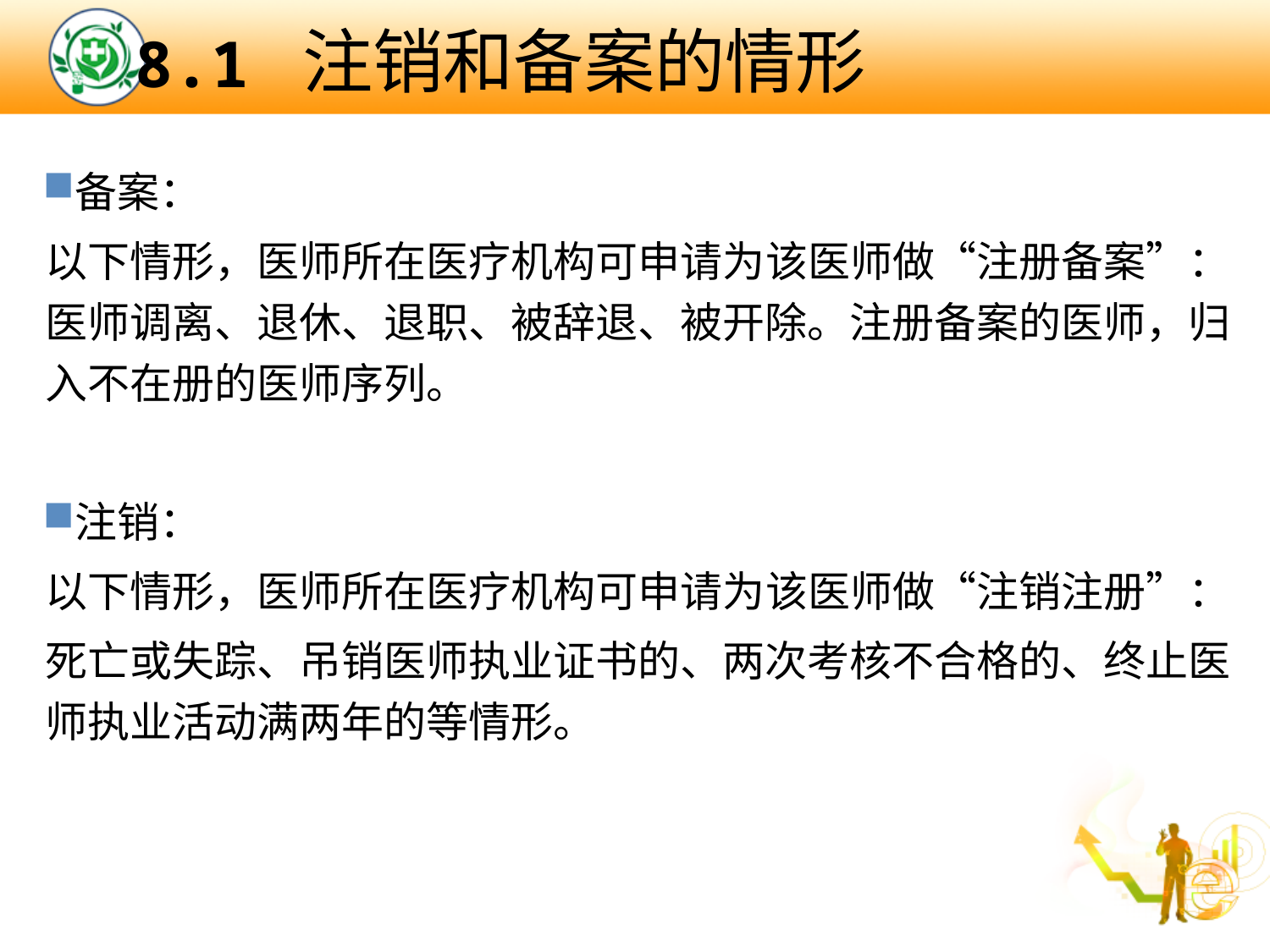

8.1 注销和备案的情形
# 备案：
以下情形，医师所在医疗机构可申请为该医师做“注册备案”：医师调离、退休、退职、被辞退、被开除。注册备案的医师，归入不在册的医师序列。

注销：
以下情形，医师所在医疗机构可申请为该医师做“注销注册”：
死亡或失踪、吊销医师执业证书的、两次考核不合格的、终止医师执业活动满两年的等情形。。